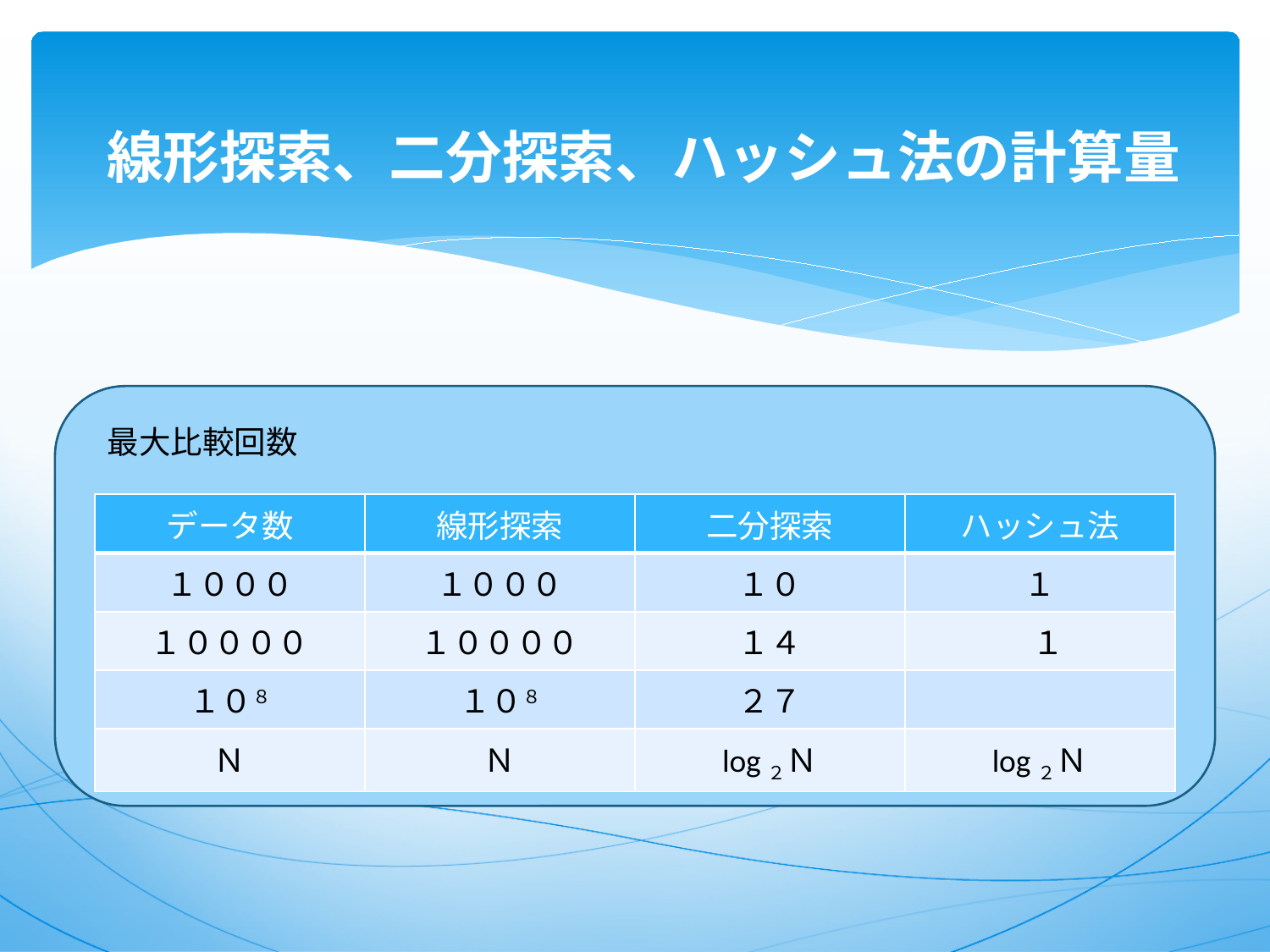

# 線形探索、二分探索、ハッシュ法の計算量

最大比較回数
| データ数 | 線形探索 | 二分探索 | ハッシュ法 |
| --- | --- | --- | --- |
| １０００ | １０００ | １０ | １ |
| １００００ | １００００ | １４ | １ |
| １０８ | １０８ | ２７ |  |
| Ｎ | Ｎ | log２Ｎ | log２Ｎ |